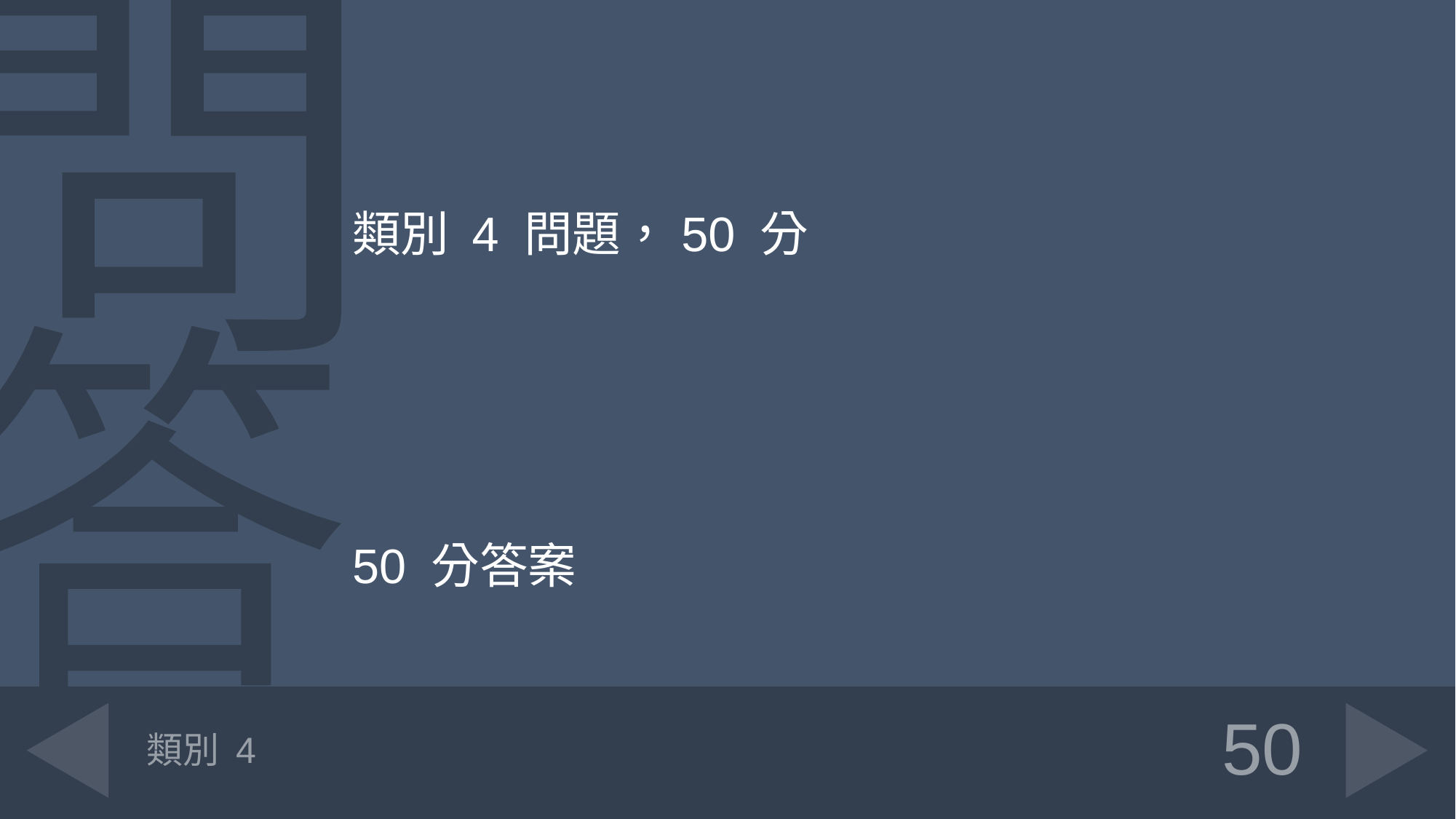

類別 4 問題，50 分
50 分答案
# 類別 4
50